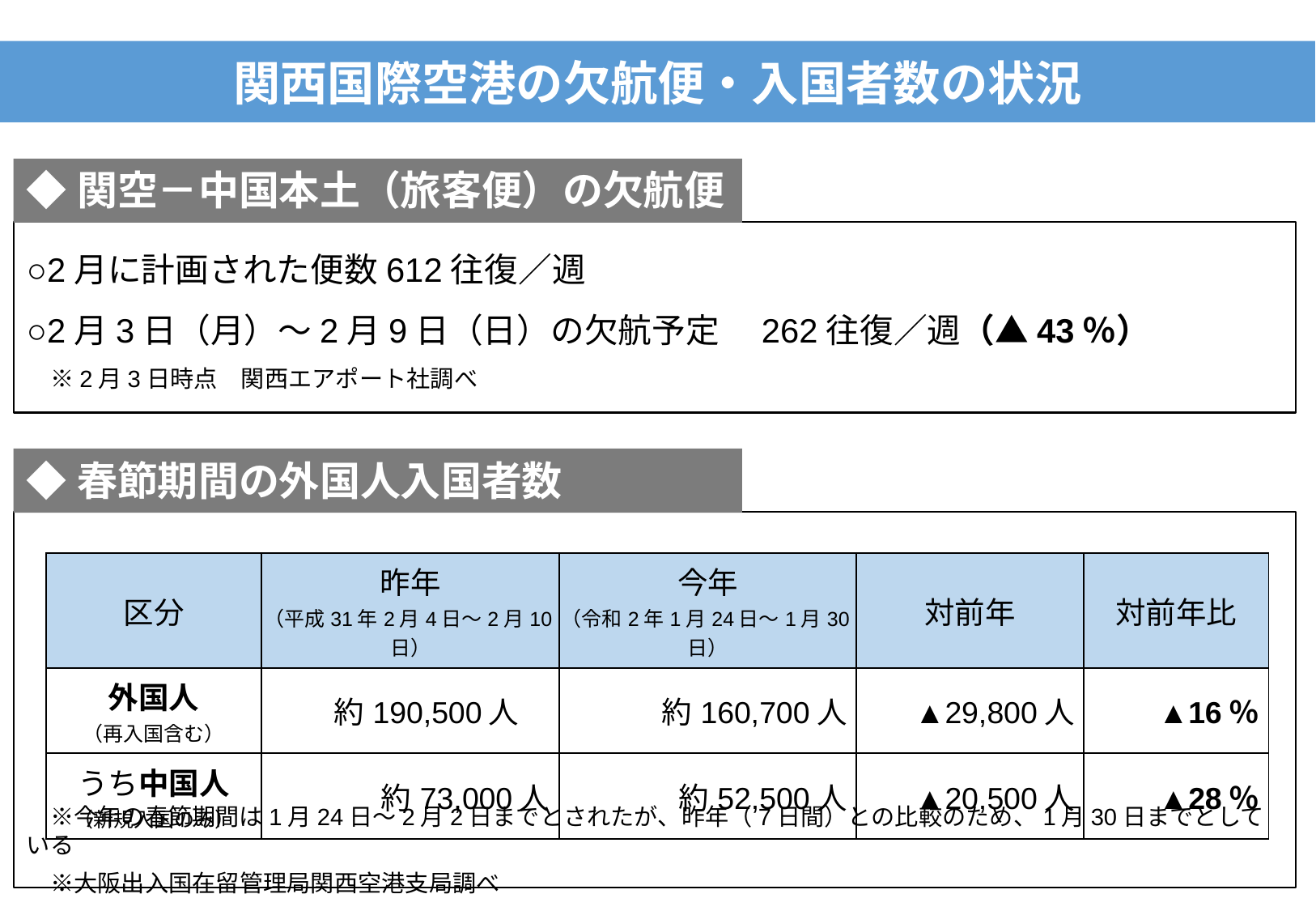

# 関西国際空港の欠航便・入国者数の状況
◆関空－中国本土（旅客便）の欠航便
○2月に計画された便数612往復／週
○2月3日（月）～2月9日（日）の欠航予定　262往復／週（▲43％）
　※2月3日時点　関西エアポート社調べ
◆春節期間の外国人入国者数

　※今年の春節期間は1月24日～2月2日までとされたが、昨年（7日間）との比較のため、1月30日までとしている
　※大阪出入国在留管理局関西空港支局調べ
| 区分 | 昨年 （平成31年2月4日～2月10日） | 今年 （令和2年1月24日～1月30日） | 対前年 | 対前年比 |
| --- | --- | --- | --- | --- |
| 外国人 （再入国含む） | 約190,500人 | 約160,700人 | ▲29,800人 | ▲16％ |
| うち中国人 （新規入国のみ） | 約73,000人 | 約52,500人 | ▲20,500人 | ▲28％ |